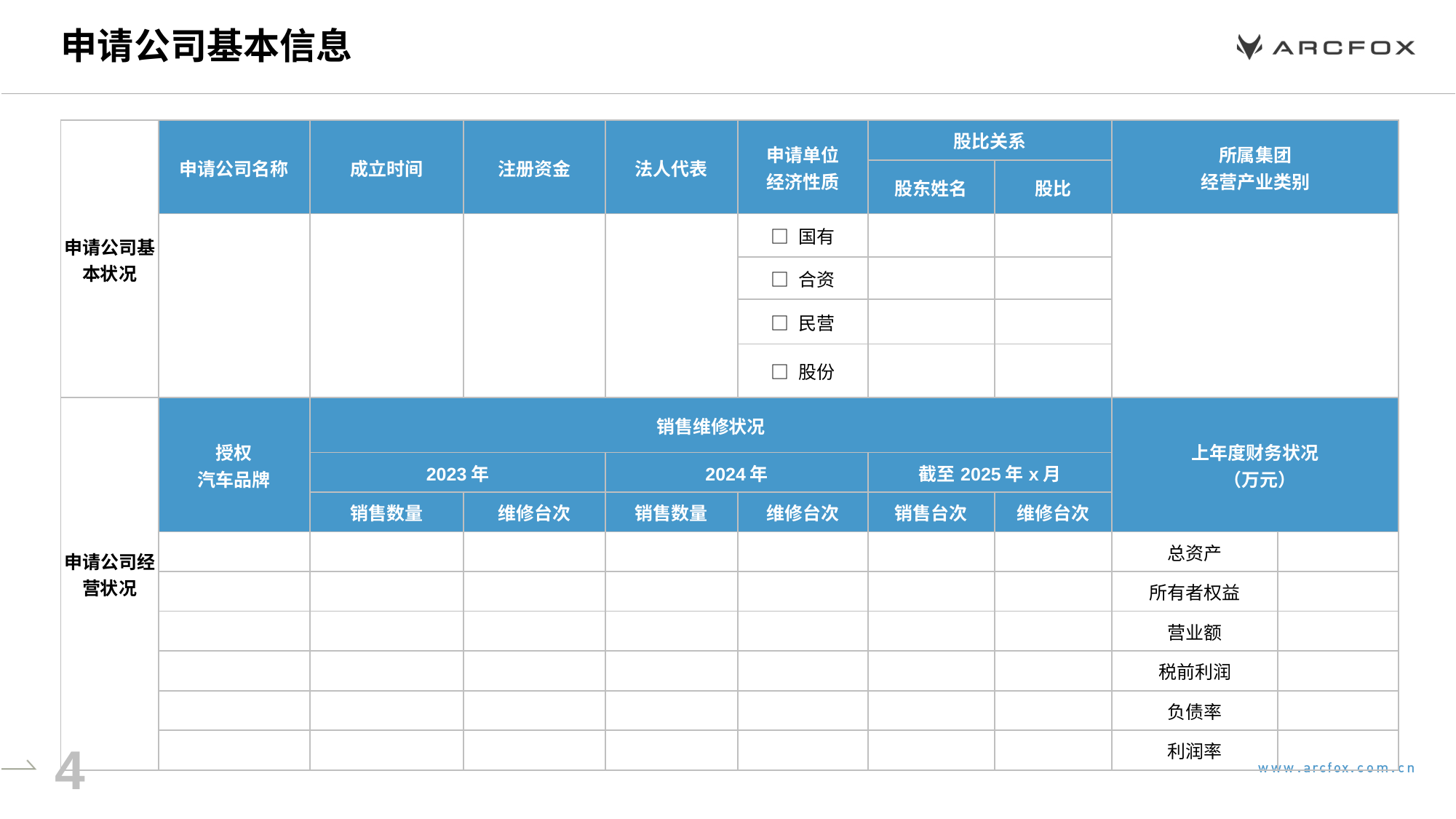

# 申请公司基本信息
| 申请公司基本状况 | 申请公司名称 | 成立时间 | 注册资金 | 法人代表 | 申请单位 经济性质 | 股比关系 |  | 所属集团 经营产业类别 |  |
| --- | --- | --- | --- | --- | --- | --- | --- | --- | --- |
|  |  |  |  |  |  | 股东姓名 | 股比 |  |  |
|  |  |  |  |  | □ 国有 |  |  |  |  |
|  |  |  |  |  | □ 合资 |  |  |  |  |
|  |  |  |  |  | □ 民营 |  |  |  |  |
|  |  |  |  |  | □ 股份 |  |  |  |  |
| 申请公司经营状况 | 授权 汽车品牌 | 销售维修状况 |  |  |  |  |  | 上年度财务状况 （万元） |  |
|  |  | 2023年 |  | 2024年 |  | 截至2025年x月 |  |  |  |
|  |  | 销售数量 | 维修台次 | 销售数量 | 维修台次 | 销售台次 | 维修台次 |  |  |
|  |  |  |  |  |  |  |  | 总资产 |  |
|  |  |  |  |  |  |  |  | 所有者权益 |  |
|  |  |  |  |  |  |  |  | 营业额 |  |
|  |  |  |  |  |  |  |  | 税前利润 |  |
|  |  |  |  |  |  |  |  | 负债率 |  |
|  |  |  |  |  |  |  |  | 利润率 |  |